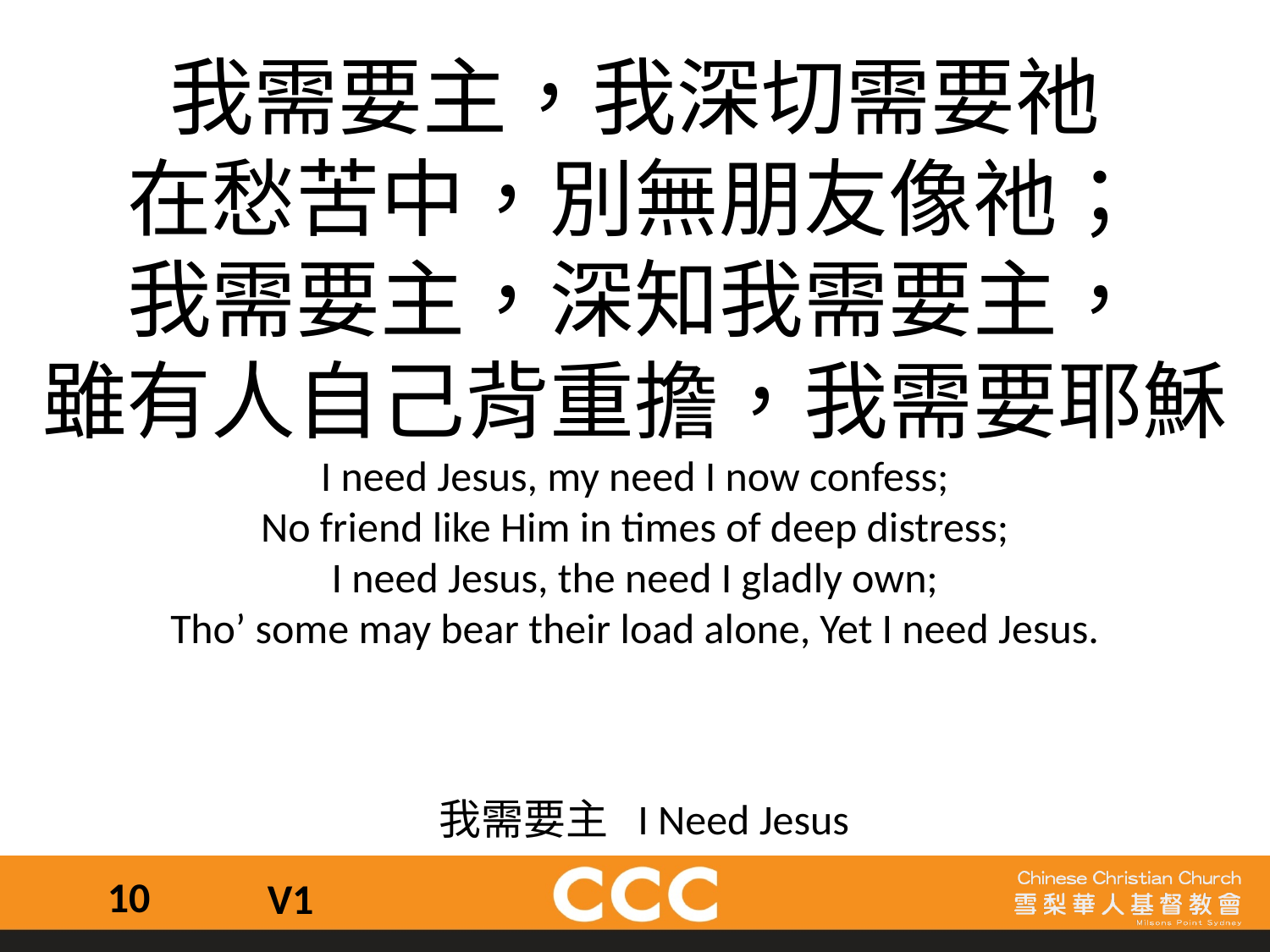

我需要主，我深切需要祂
在愁苦中，別無朋友像祂；
我需要主，深知我需要主，
雖有人自己背重擔，我需要耶穌
I need Jesus, my need I now confess;
No friend like Him in times of deep distress;
I need Jesus, the need I gladly own;
Tho’ some may bear their load alone, Yet I need Jesus.

 我需要主  I Need Jesus
10
V1